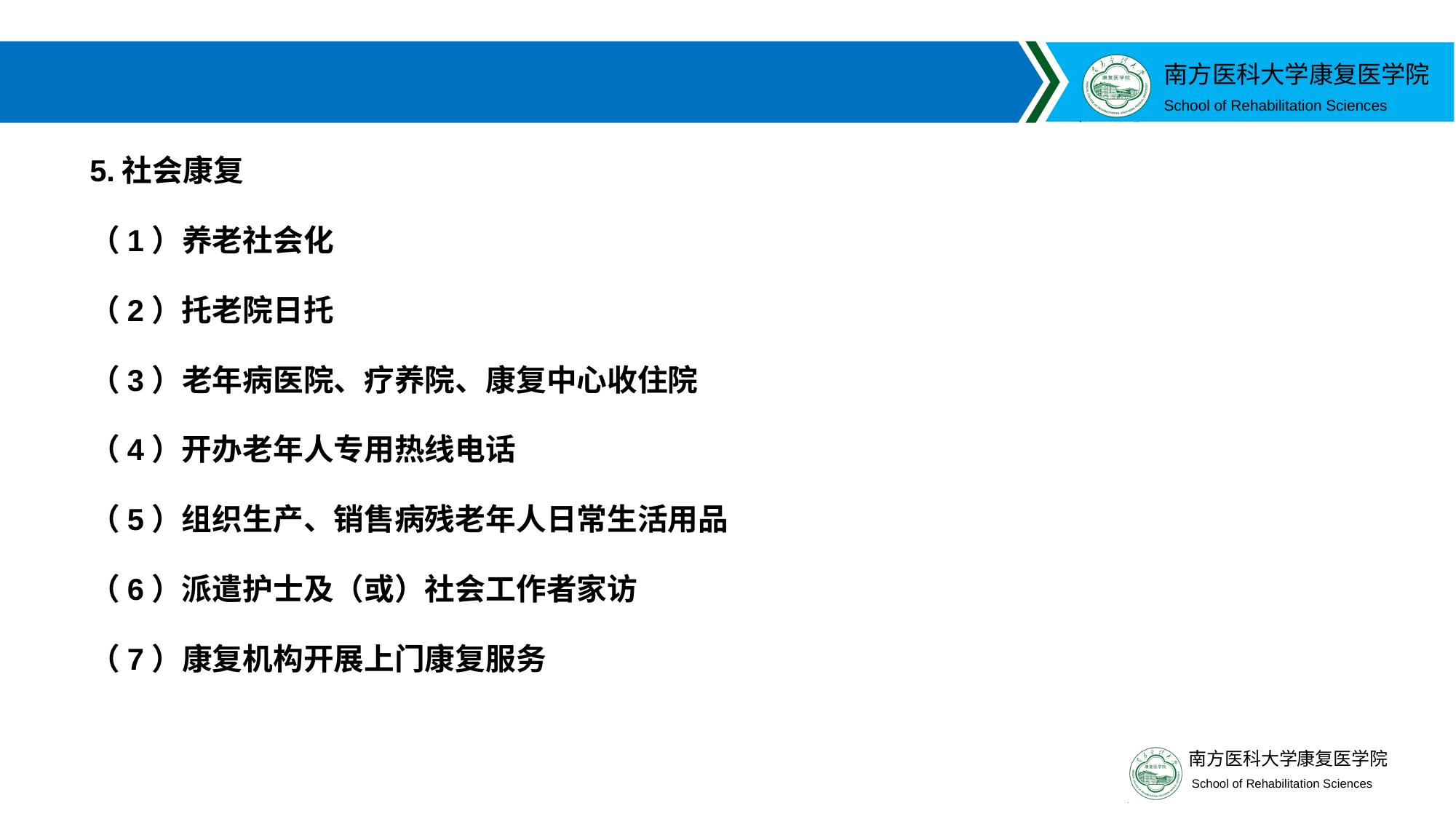

#
5.社会康复
（1）养老社会化
（2）托老院日托
（3）老年病医院、疗养院、康复中心收住院
（4）开办老年人专用热线电话
（5）组织生产、销售病残老年人日常生活用品
（6）派遣护士及（或）社会工作者家访
（7）康复机构开展上门康复服务